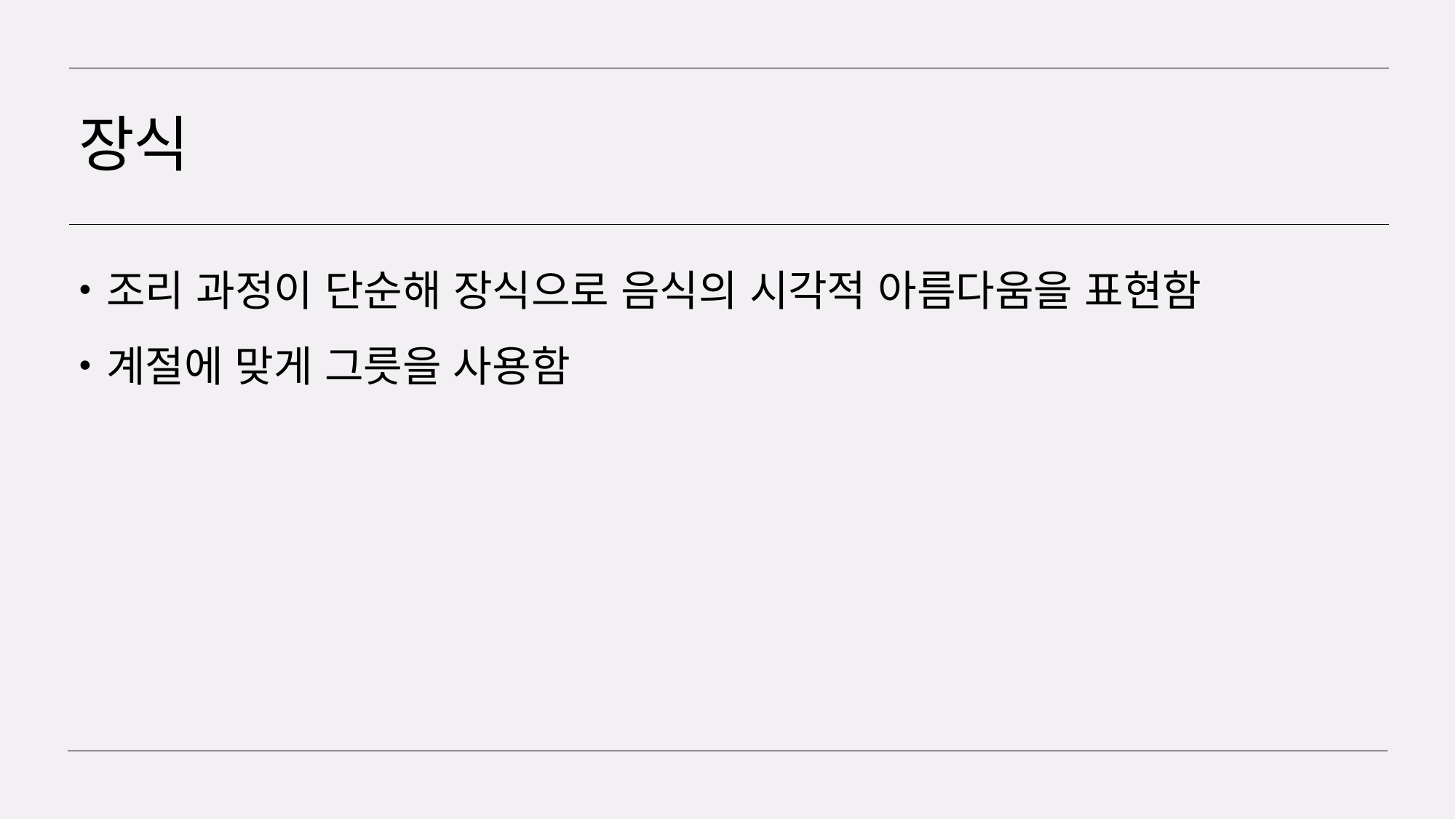

# 장식
조리 과정이 단순해 장식으로 음식의 시각적 아름다움을 표현함
계절에 맞게 그릇을 사용함